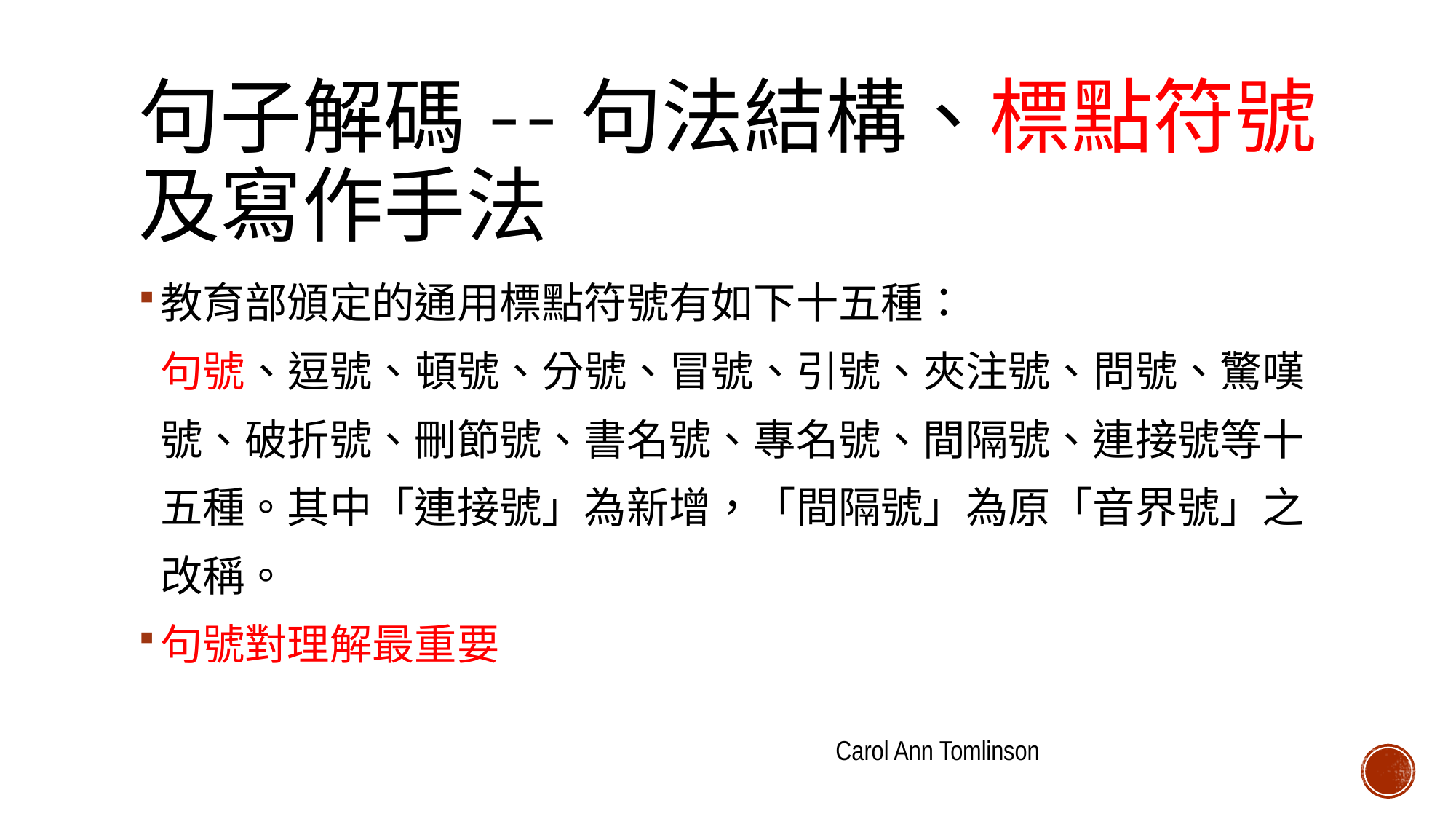

# 句子解碼--句法結構、標點符號及寫作手法
教育部頒定的通用標點符號有如下十五種：
句號、逗號、頓號、分號、冒號、引號、夾注號、問號、驚嘆號、破折號、刪節號、書名號、專名號、間隔號、連接號等十五種。其中「連接號」為新增，「間隔號」為原「音界號」之改稱。
句號對理解最重要
Carol Ann Tomlinson